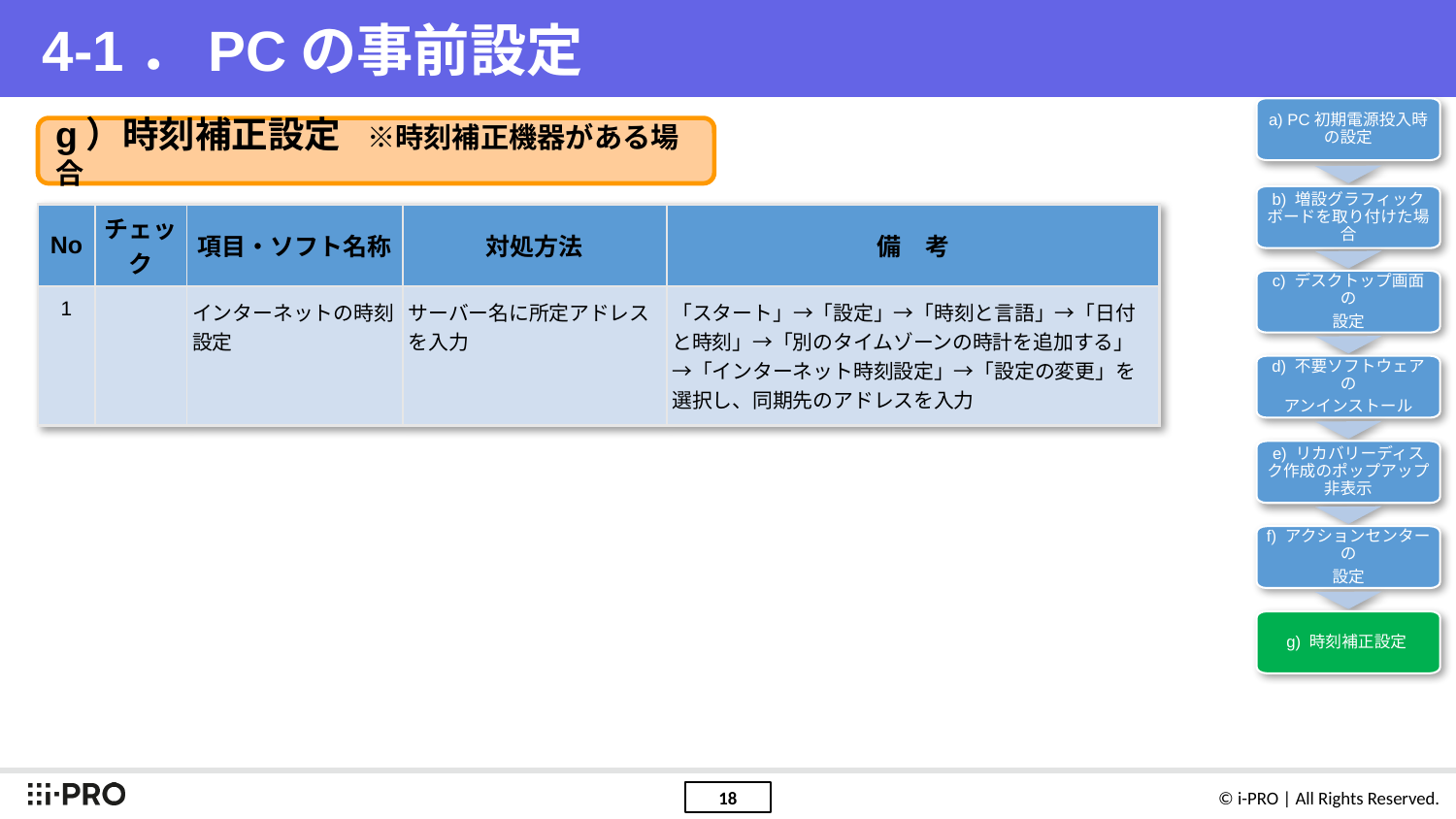

# 4-1．PCの事前設定
a) PC初期電源投入時の設定

b) 増設グラフィックボードを取り付けた場合

c) デスクトップ画面の
設定

d) 不要ソフトウェアの
アンインストール

e) リカバリーディスク作成のポップアップ非表示

f) アクションセンターの
設定

g) 時刻補正設定
g）時刻補正設定    ※時刻補正機器がある場合
| No | チェック | 項目・ソフト名称 | 対処方法 | 備　考 |
| --- | --- | --- | --- | --- |
| 1 |  | インターネットの時刻設定 | サーバー名に所定アドレスを⼊⼒ | 「スタート」→「設定」→「時刻と言語」→「日付と時刻」→「別のタイムゾーンの時計を追加する」→「インターネット時刻設定」→「設定の変更」を選択し、同期先のアドレスを入力 |